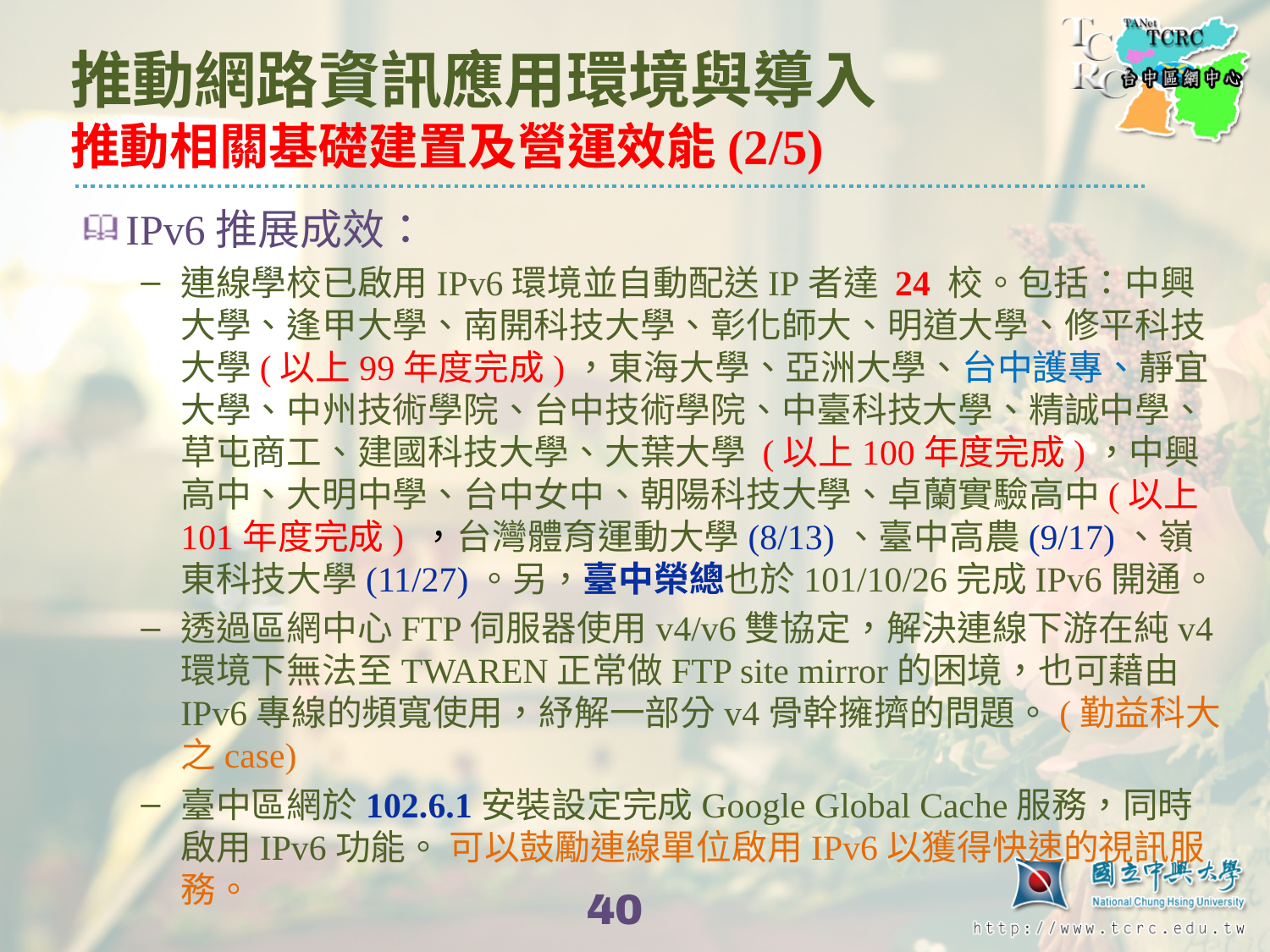

# 推動網路資訊應用環境與導入 推動相關基礎建置及營運效能(2/5)
IPv6推展成效：
連線學校已啟用IPv6環境並自動配送IP者達 24 校。包括：中興大學、逢甲大學、南開科技大學、彰化師大、明道大學、修平科技大學(以上99年度完成)，東海大學、亞洲大學、台中護專、靜宜大學、中州技術學院、台中技術學院、中臺科技大學、精誠中學、草屯商工、建國科技大學、大葉大學 (以上100年度完成)，中興高中、大明中學、台中女中、朝陽科技大學、卓蘭實驗高中(以上101年度完成) ，台灣體育運動大學(8/13)、臺中高農(9/17)、嶺東科技大學(11/27)。另，臺中榮總也於101/10/26完成IPv6開通。
透過區網中心FTP伺服器使用v4/v6雙協定，解決連線下游在純v4環境下無法至TWAREN正常做FTP site mirror的困境，也可藉由IPv6專線的頻寬使用，紓解一部分v4骨幹擁擠的問題。(勤益科大之case)
臺中區網於102.6.1安裝設定完成Google Global Cache服務，同時啟用IPv6功能。 可以鼓勵連線單位啟用IPv6以獲得快速的視訊服務。